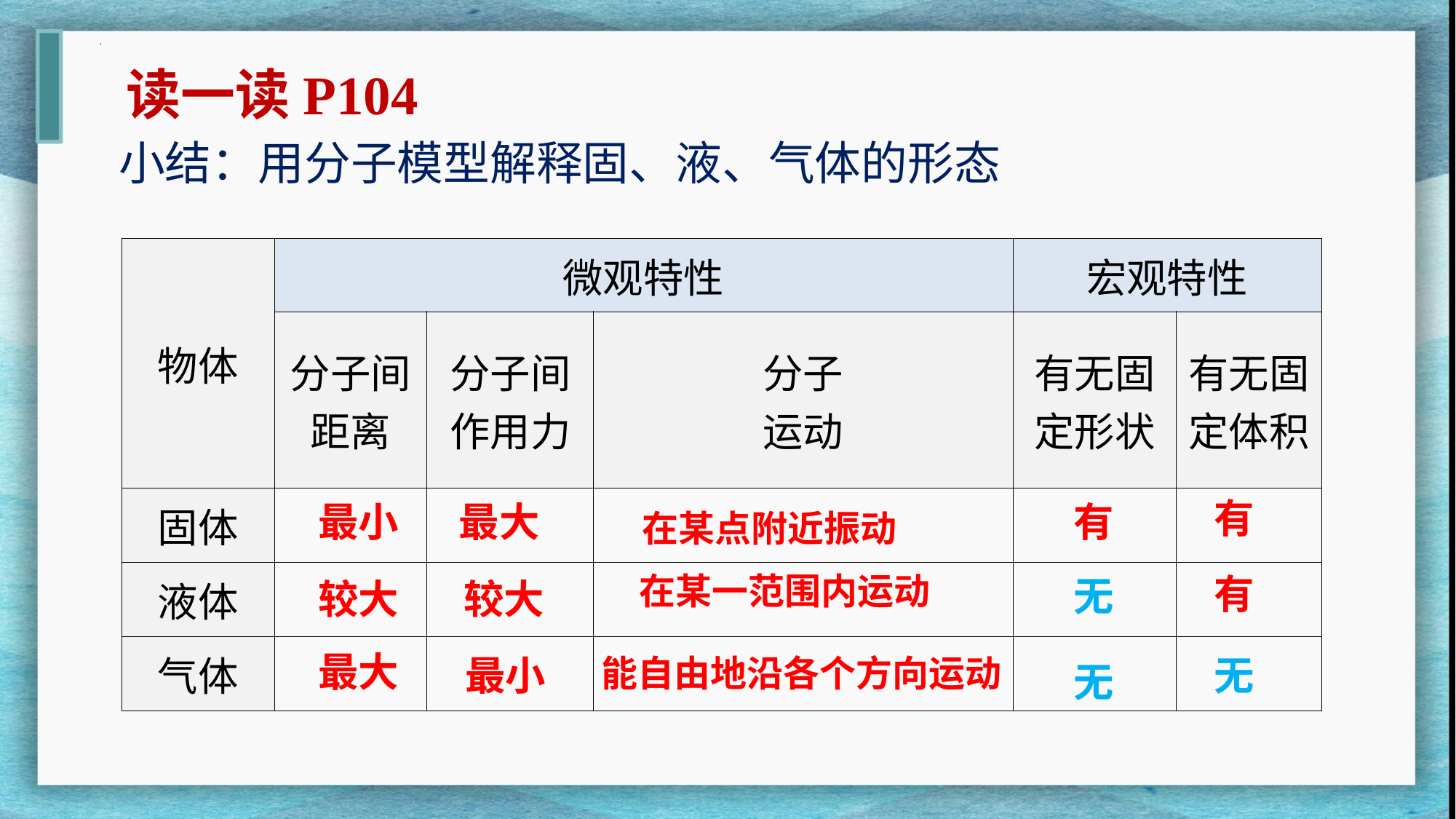

读一读P104
小结：用分子模型解释固、液、气体的形态
| 物体 | 微观特性 |  |  | 宏观特性 |  |
| --- | --- | --- | --- | --- | --- |
|  | 分子间距离 | 分子间作用力 | 分子 运动 | 有无固定形状 | 有无固定体积 |
| 固体 |  |  |  |  |  |
| 液体 |  |  |  |  |  |
| 气体 |  |  |  |  |  |
有
有
最小
最大
在某点附近振动
有
在某一范围内运动
无
较大
较大
最大
能自由地沿各个方向运动
无
最小
无